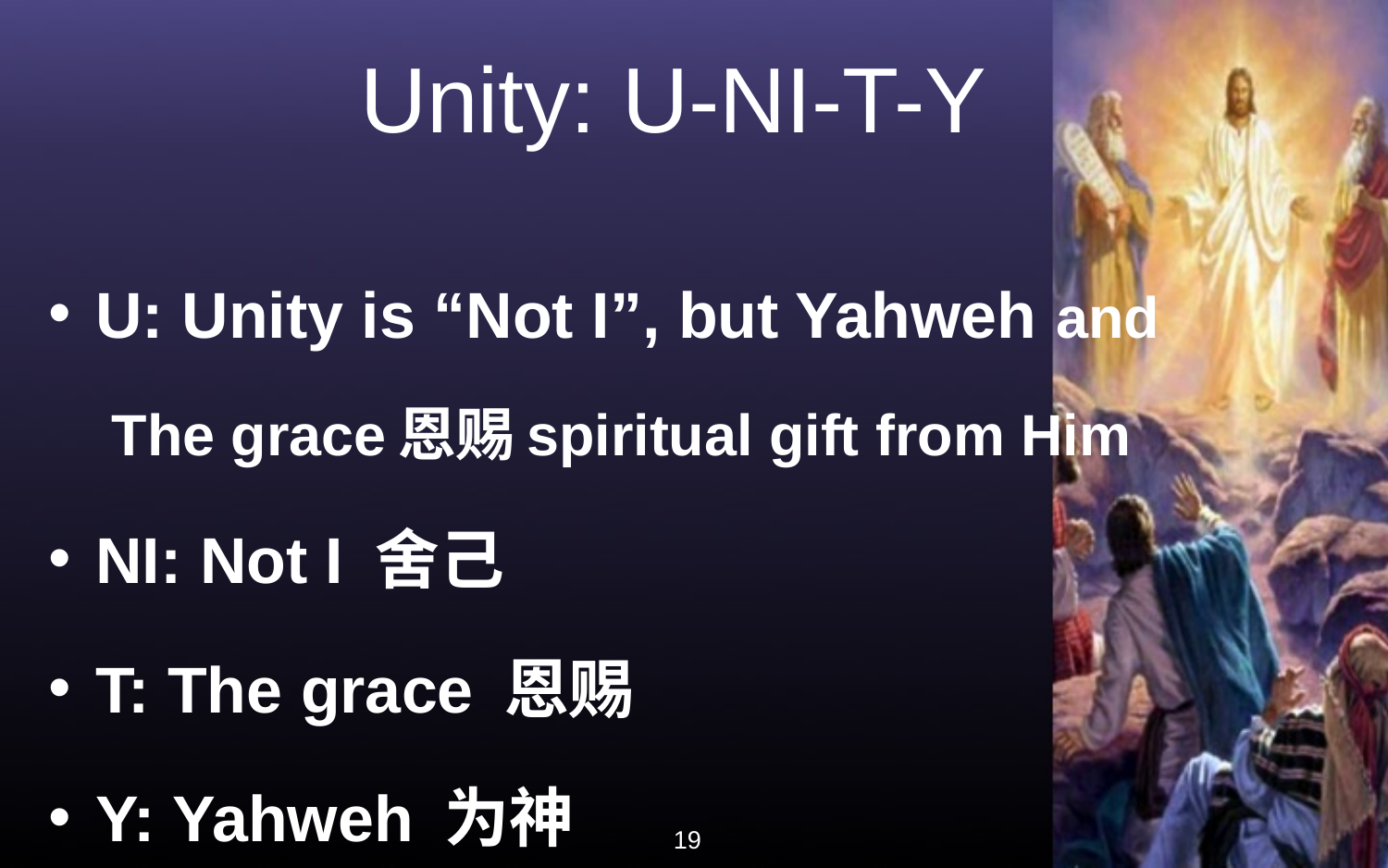

# Unity: U-NI-T-Y
U: Unity is “Not I”, but Yahweh and
The grace恩赐spiritual gift from Him
NI: Not I 舍己
T: The grace 恩赐
Y: Yahweh 为神
19